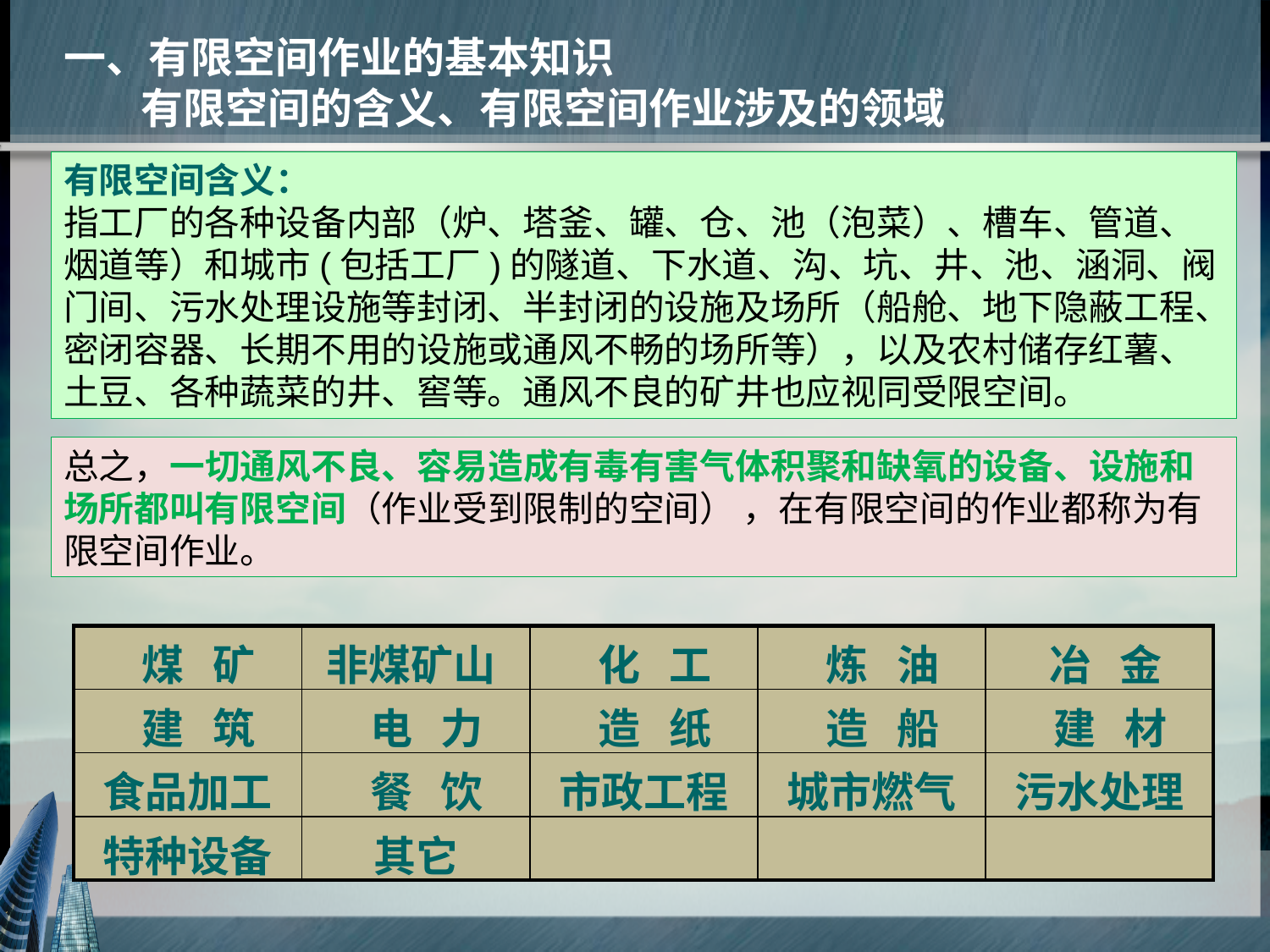

一、有限空间作业的基本知识
       有限空间的含义、有限空间作业涉及的领域
有限空间含义：
指工厂的各种设备内部（炉、塔釜、罐、仓、池（泡菜）、槽车、管道、烟道等）和城市(包括工厂)的隧道、下水道、沟、坑、井、池、涵洞、阀门间、污水处理设施等封闭、半封闭的设施及场所（船舱、地下隐蔽工程、密闭容器、长期不用的设施或通风不畅的场所等），以及农村储存红薯、土豆、各种蔬菜的井、窖等。通风不良的矿井也应视同受限空间。
总之，一切通风不良、容易造成有毒有害气体积聚和缺氧的设备、设施和场所都叫有限空间（作业受到限制的空间） ，在有限空间的作业都称为有限空间作业。
| 煤 矿 | 非煤矿山 | 化 工 | 炼 油 | 冶 金 |
| --- | --- | --- | --- | --- |
| 建 筑 | 电 力 | 造 纸 | 造 船 | 建 材 |
| 食品加工 | 餐 饮 | 市政工程 | 城市燃气 | 污水处理 |
| 特种设备 | 其它 |  |  |  |